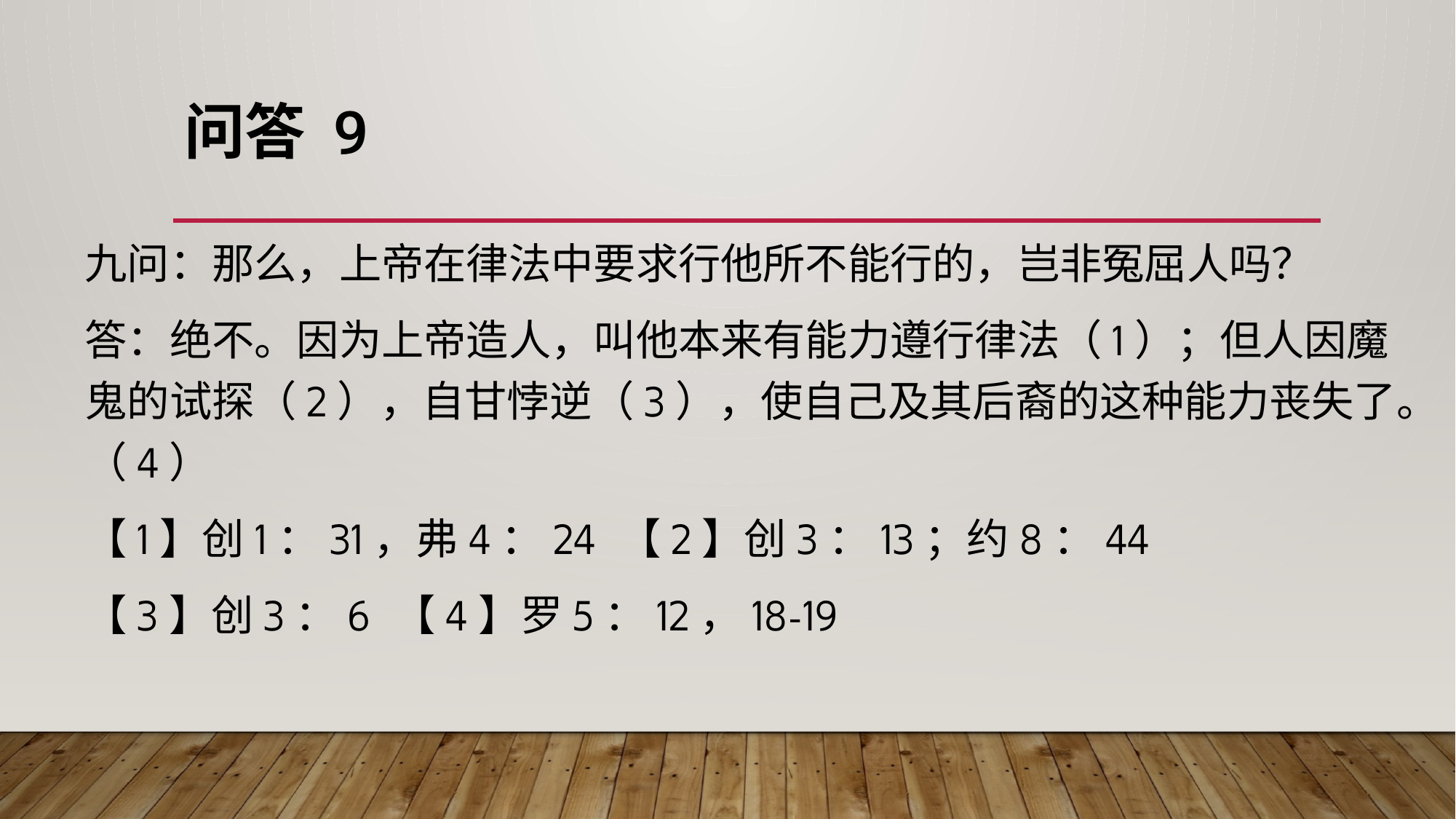

# 问答 9
九问：那么，上帝在律法中要求行他所不能行的，岂非冤屈人吗？
答：绝不。因为上帝造人，叫他本来有能力遵行律法（1）；但人因魔鬼的试探（2），自甘悖逆（3），使自己及其后裔的这种能力丧失了。（4）
【1】创1：31，弗4：24 【2】创3：13；约8：44
【3】创3：6 【4】罗5：12，18-19